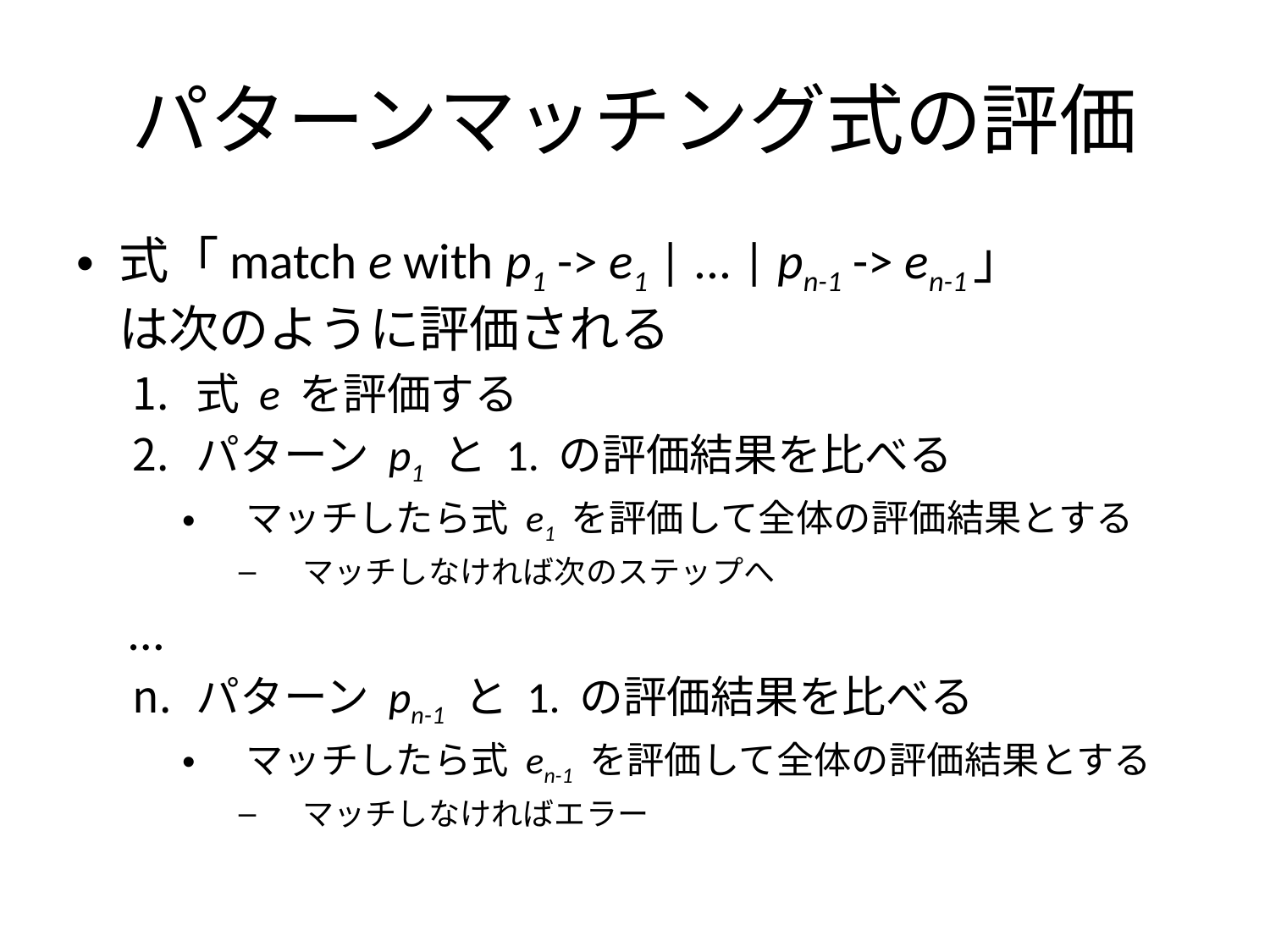

# パターンマッチング式の評価
式「match e with p1 -> e1 | ... | pn-1 -> en-1」
は次のように評価される
式 e を評価する
パターン p1 と 1. の評価結果を比べる
マッチしたら式 e1 を評価して全体の評価結果とする
マッチしなければ次のステップへ
    …
パターン pn-1 と 1. の評価結果を比べる
マッチしたら式 en-1 を評価して全体の評価結果とする
マッチしなければエラー